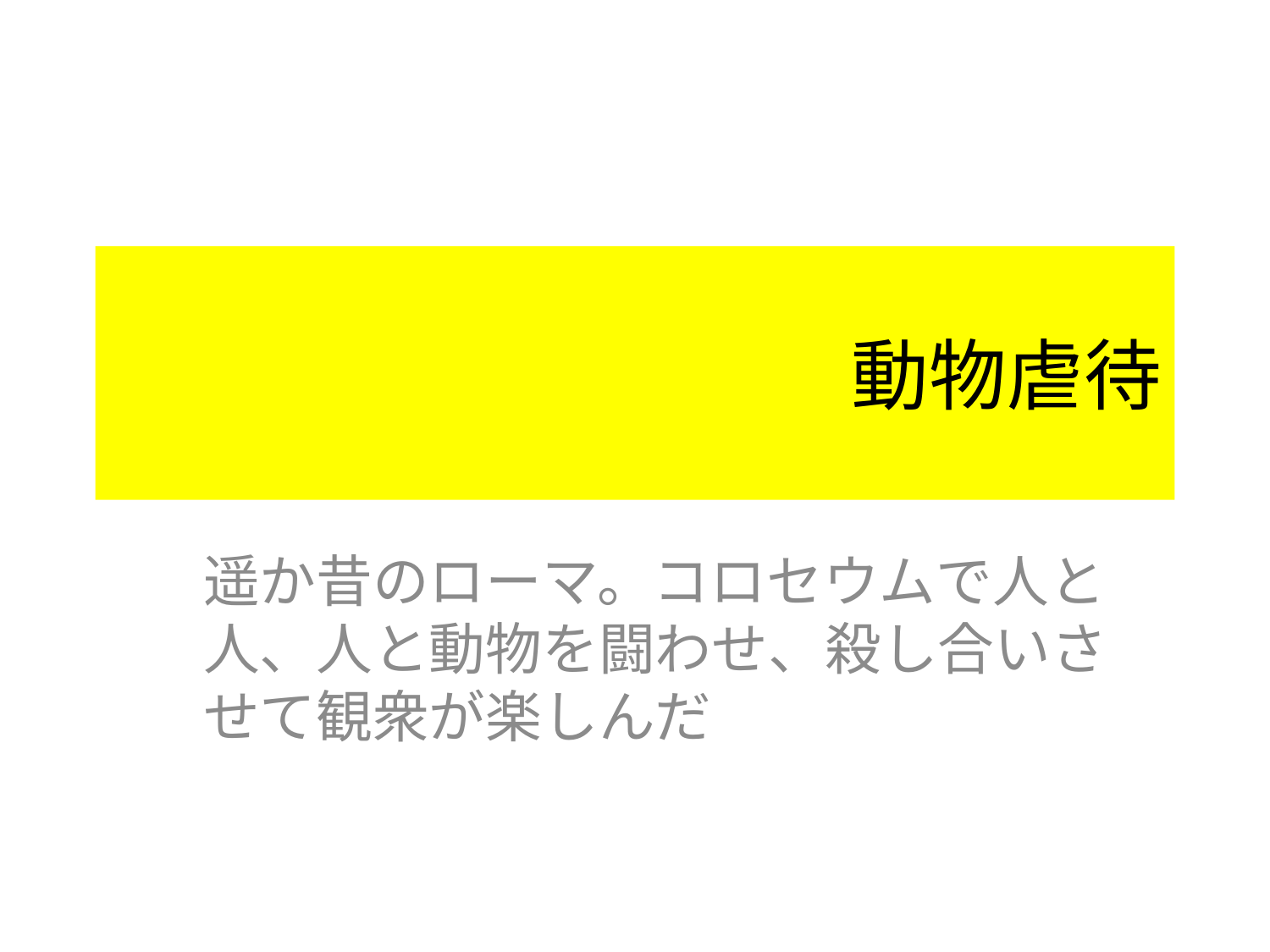

# 動物虐待
遥か昔のローマ。コロセウムで人と人、人と動物を闘わせ、殺し合いさせて観衆が楽しんだ